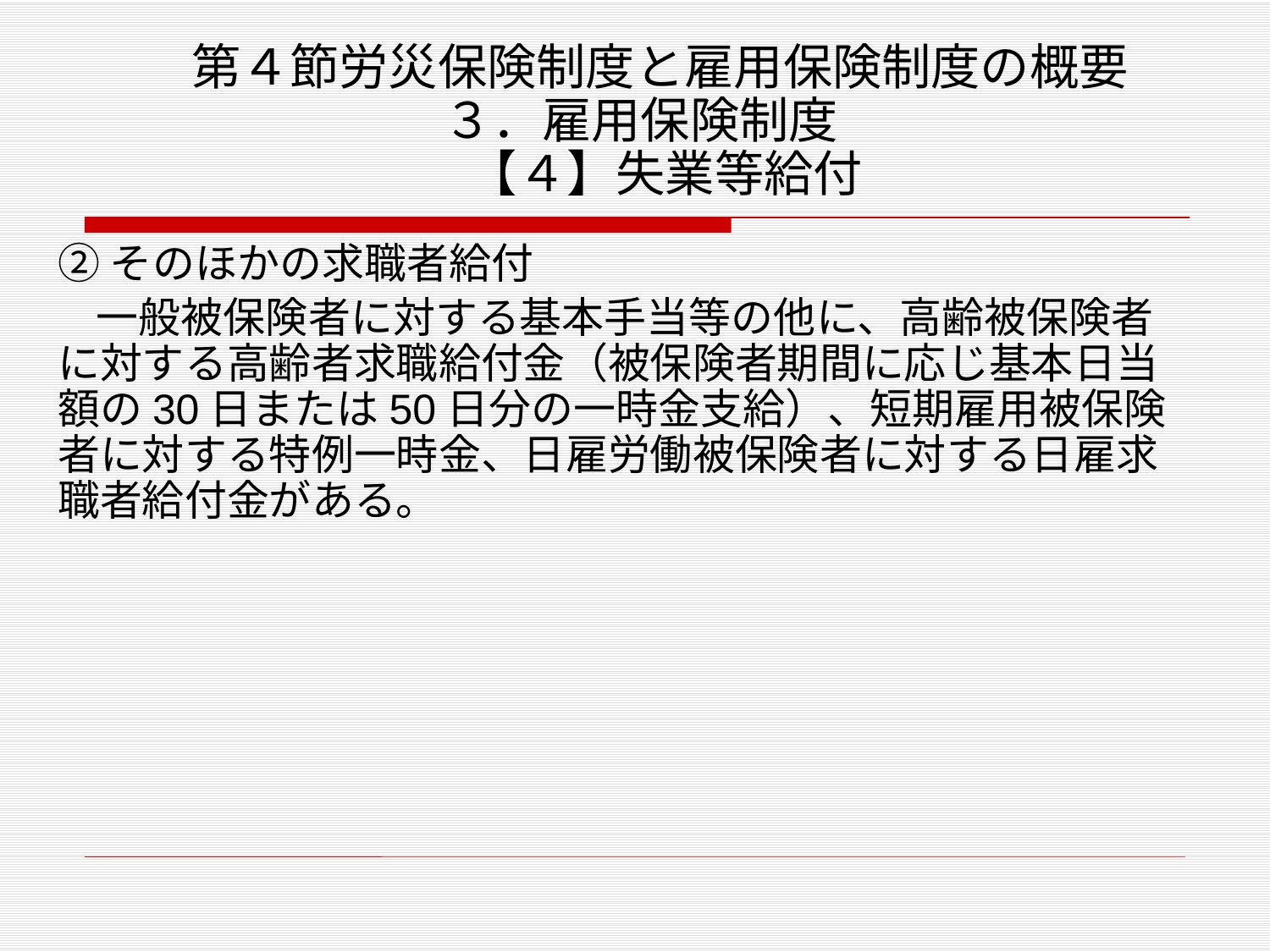

# 第４節労災保険制度と雇用保険制度の概要 ３．雇用保険制度　 【４】失業等給付
②そのほかの求職者給付
   一般被保険者に対する基本手当等の他に、高齢被保険者に対する高齢者求職給付金（被保険者期間に応じ基本日当額の30日または50日分の一時金支給）、短期雇用被保険者に対する特例一時金、日雇労働被保険者に対する日雇求職者給付金がある。